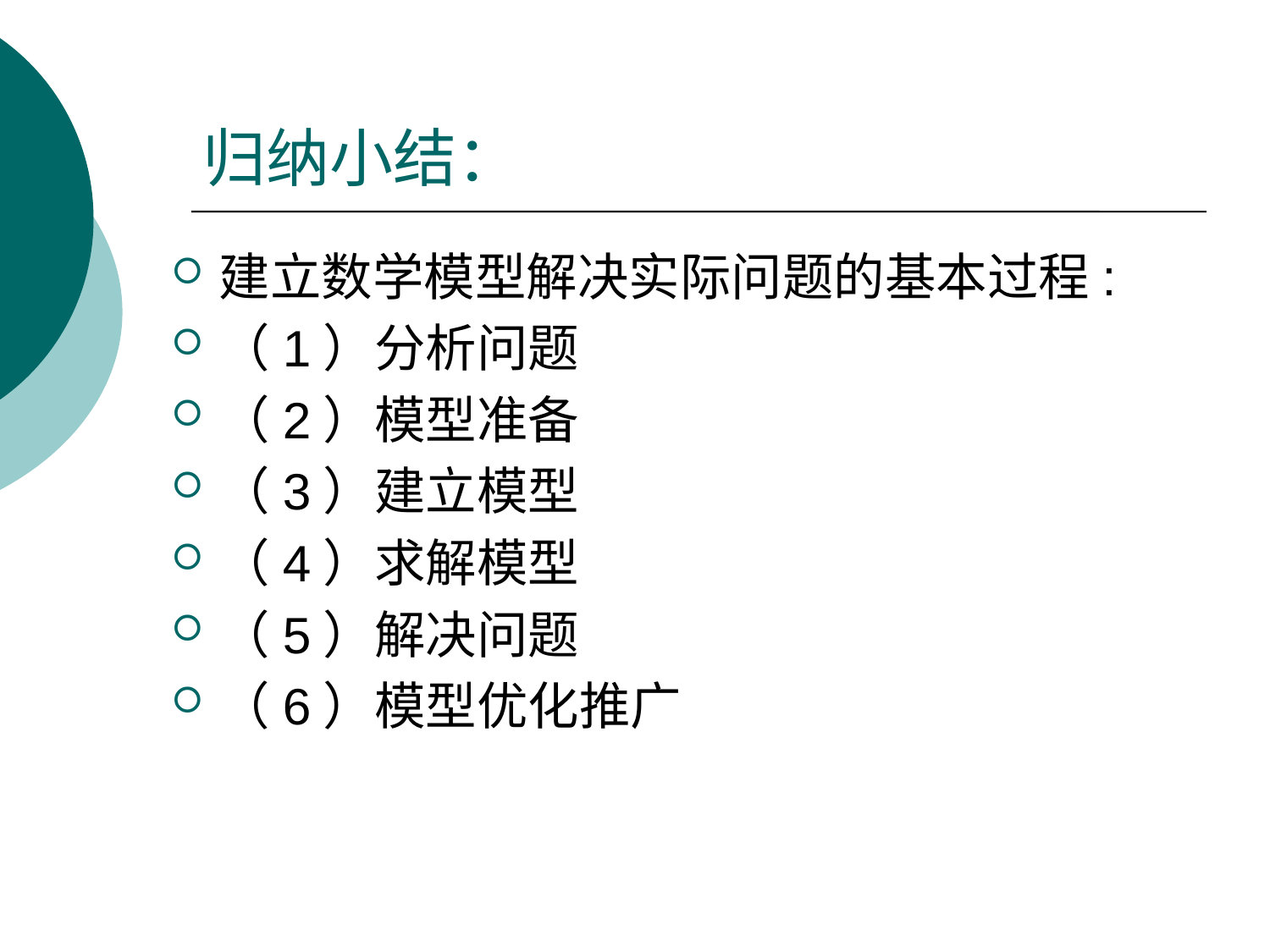

# 归纳小结：
建立数学模型解决实际问题的基本过程:
（1）分析问题
（2）模型准备
（3）建立模型
（4）求解模型
（5）解决问题
（6）模型优化推广